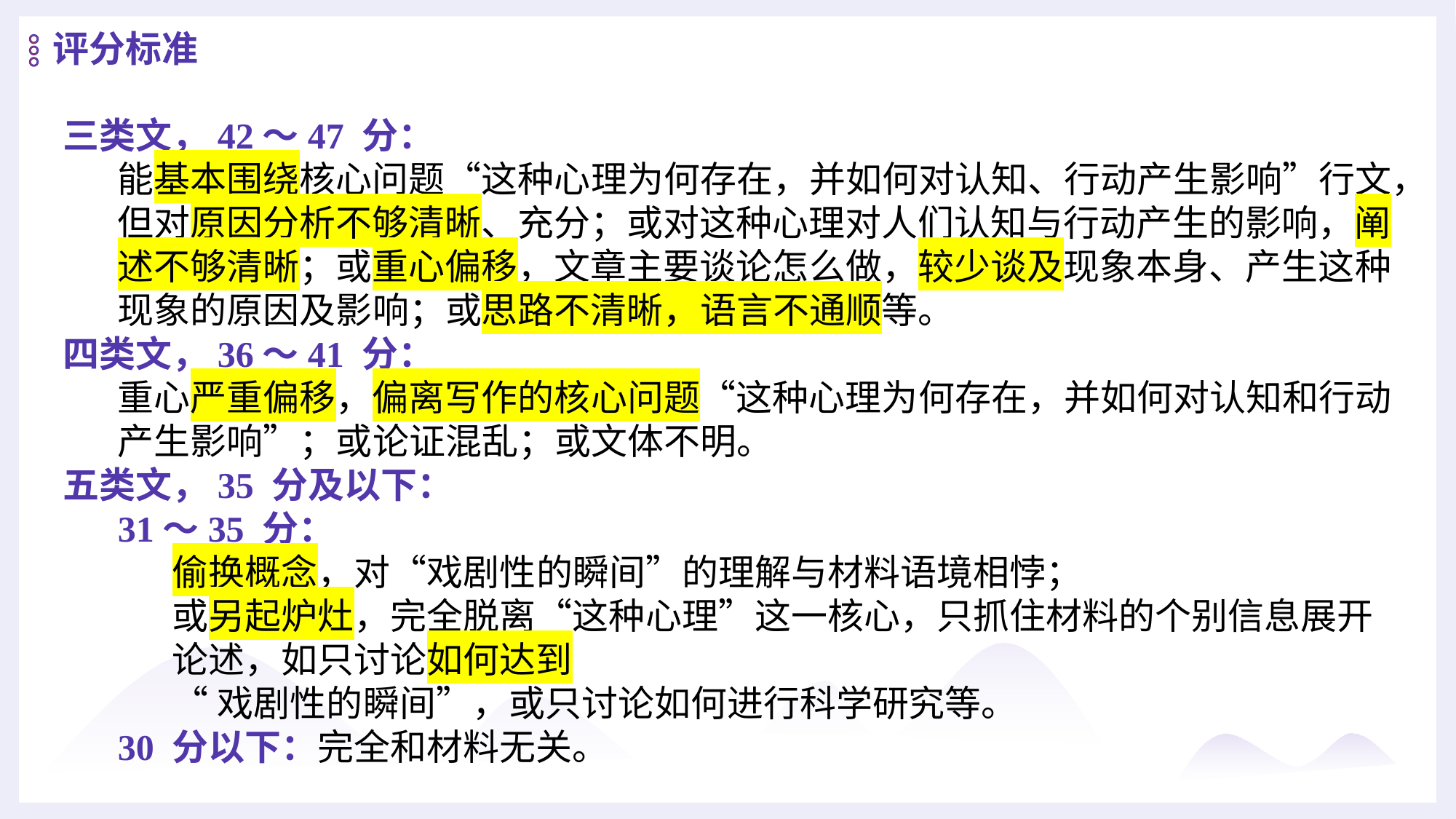

评分标准
三类文，42～47 分：
能基本围绕核心问题“这种心理为何存在，并如何对认知、行动产生影响”行文，但对原因分析不够清晰、充分；或对这种心理对人们认知与行动产生的影响，阐述不够清晰；或重心偏移，文章主要谈论怎么做，较少谈及现象本身、产生这种现象的原因及影响；或思路不清晰，语言不通顺等。
四类文，36～41 分：
重心严重偏移，偏离写作的核心问题“这种心理为何存在，并如何对认知和行动产生影响”；或论证混乱；或文体不明。
五类文，35 分及以下：
31～35 分：
偷换概念，对“戏剧性的瞬间”的理解与材料语境相悖；
或另起炉灶，完全脱离“这种心理”这一核心，只抓住材料的个别信息展开论述，如只讨论如何达到
“戏剧性的瞬间”，或只讨论如何进行科学研究等。
30 分以下：完全和材料无关。